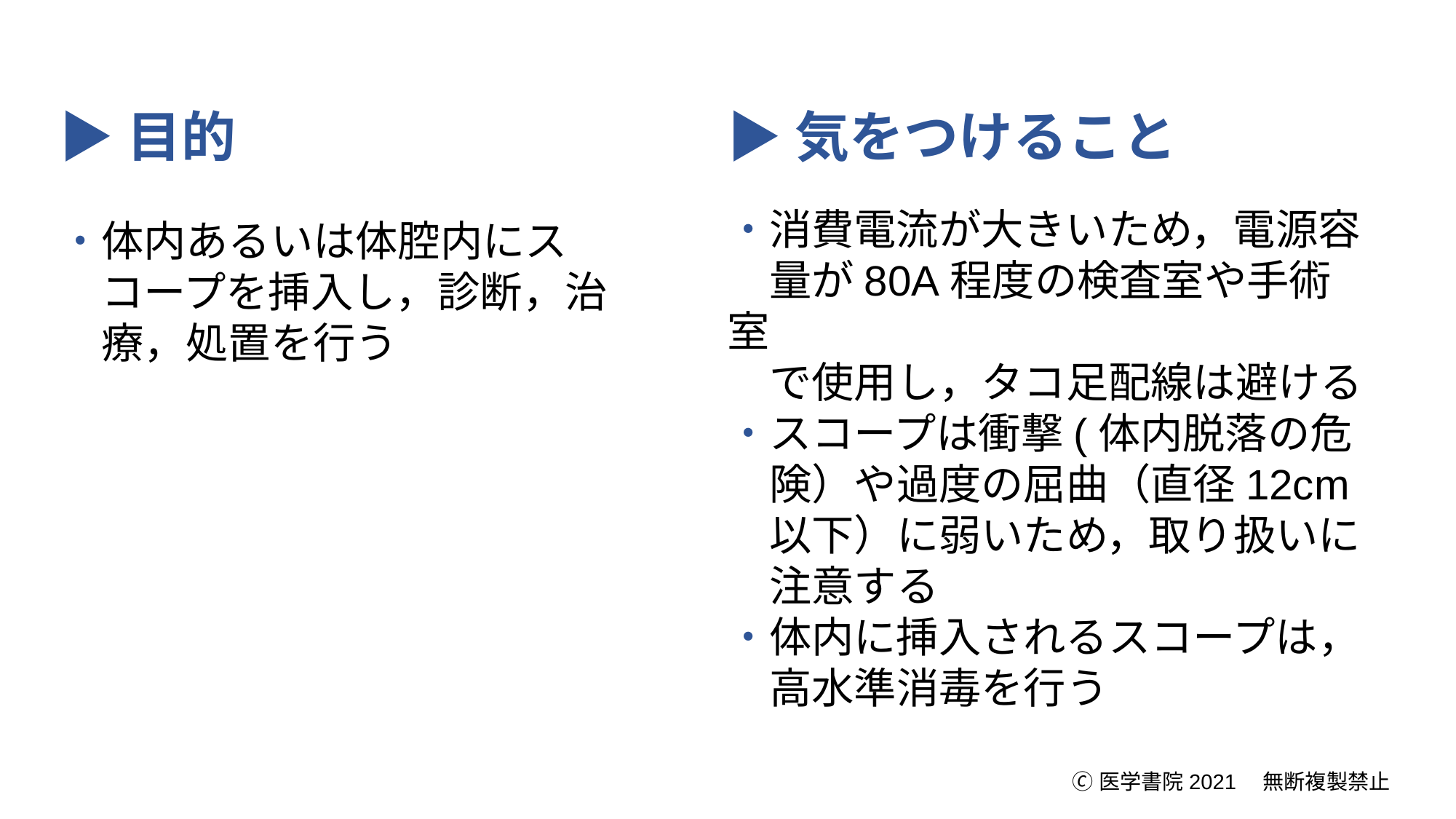

▶目的
▶気をつけること
・消費電流が大きいため，電源容
　量が80A程度の検査室や手術室
　で使用し，タコ足配線は避ける
・スコープは衝撃(体内脱落の危
　険）や過度の屈曲（直径12cm
　以下）に弱いため，取り扱いに
　注意する
・体内に挿入されるスコープは，
　高水準消毒を行う
・体内あるいは体腔内にス
　コープを挿入し，診断，治
　療，処置を行う
🄫医学書院2021　無断複製禁止